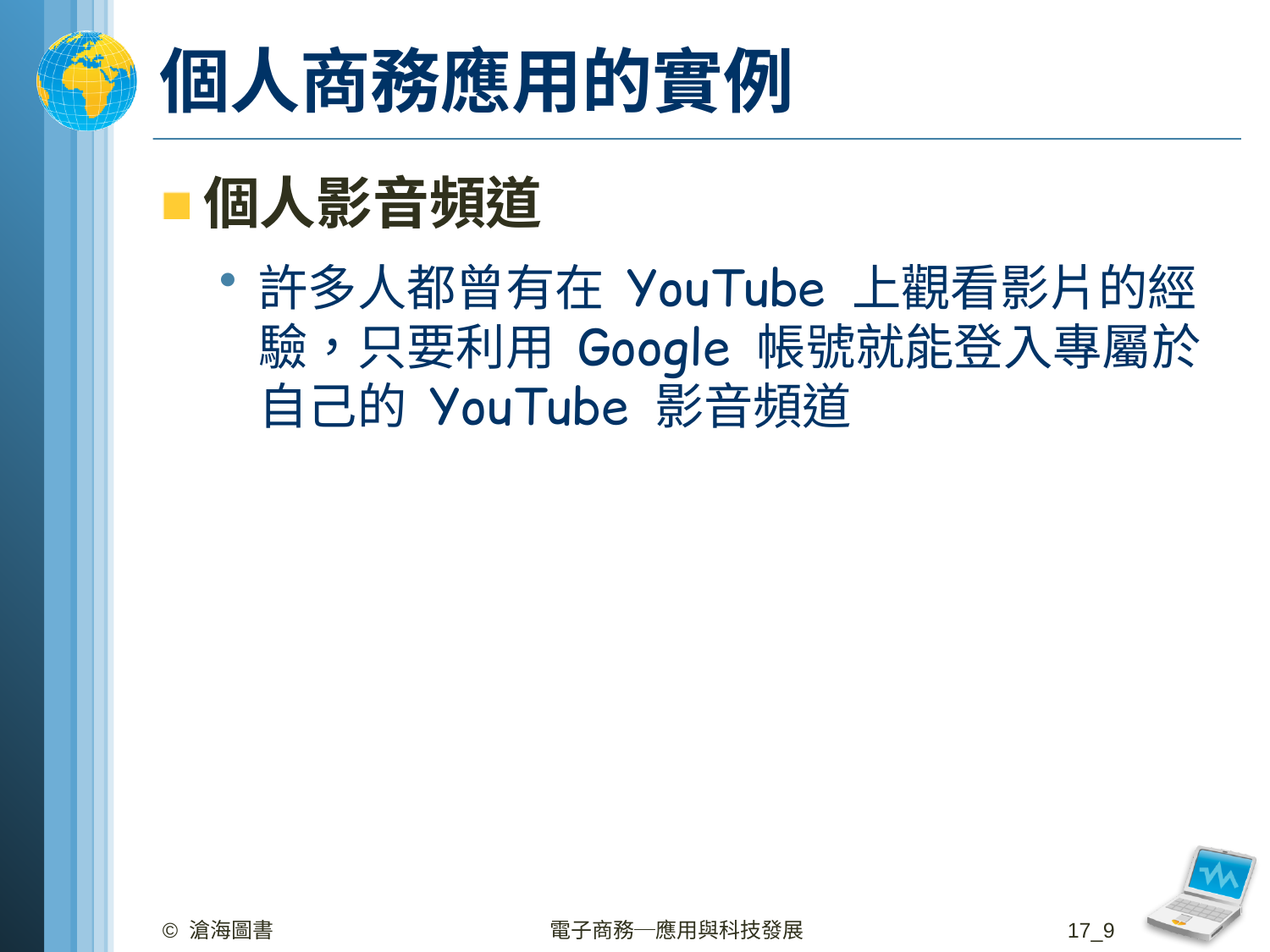

# 個人商務應用的實例
個人影音頻道
許多人都曾有在 YouTube 上觀看影片的經驗，只要利用 Google 帳號就能登入專屬於自己的 YouTube 影音頻道
© 滄海圖書
電子商務─應用與科技發展
17_9